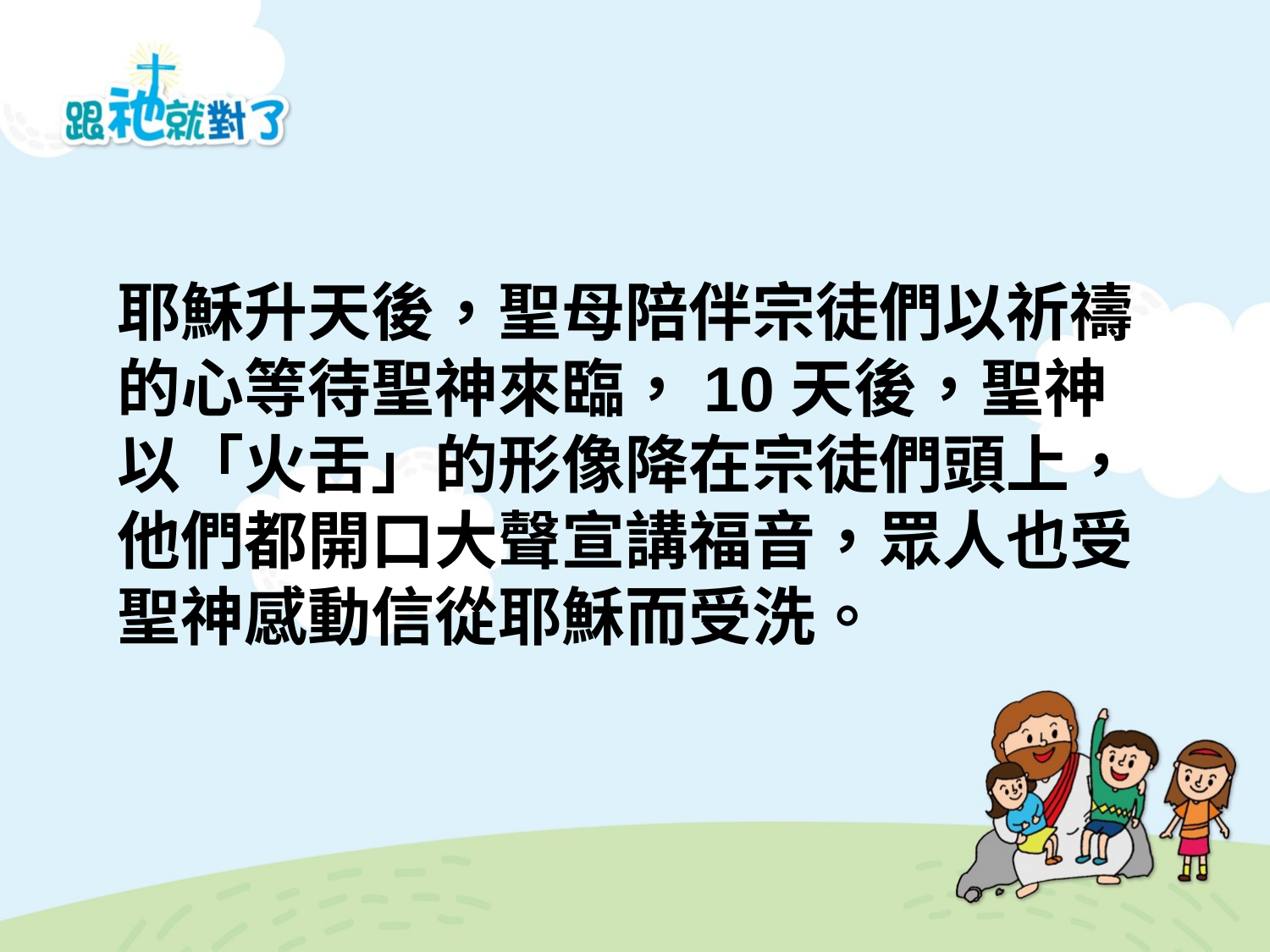

耶穌升天後，聖母陪伴宗徒們以祈禱的心等待聖神來臨，10天後，聖神以「火舌」的形像降在宗徒們頭上，他們都開口大聲宣講福音，眾人也受聖神感動信從耶穌而受洗。